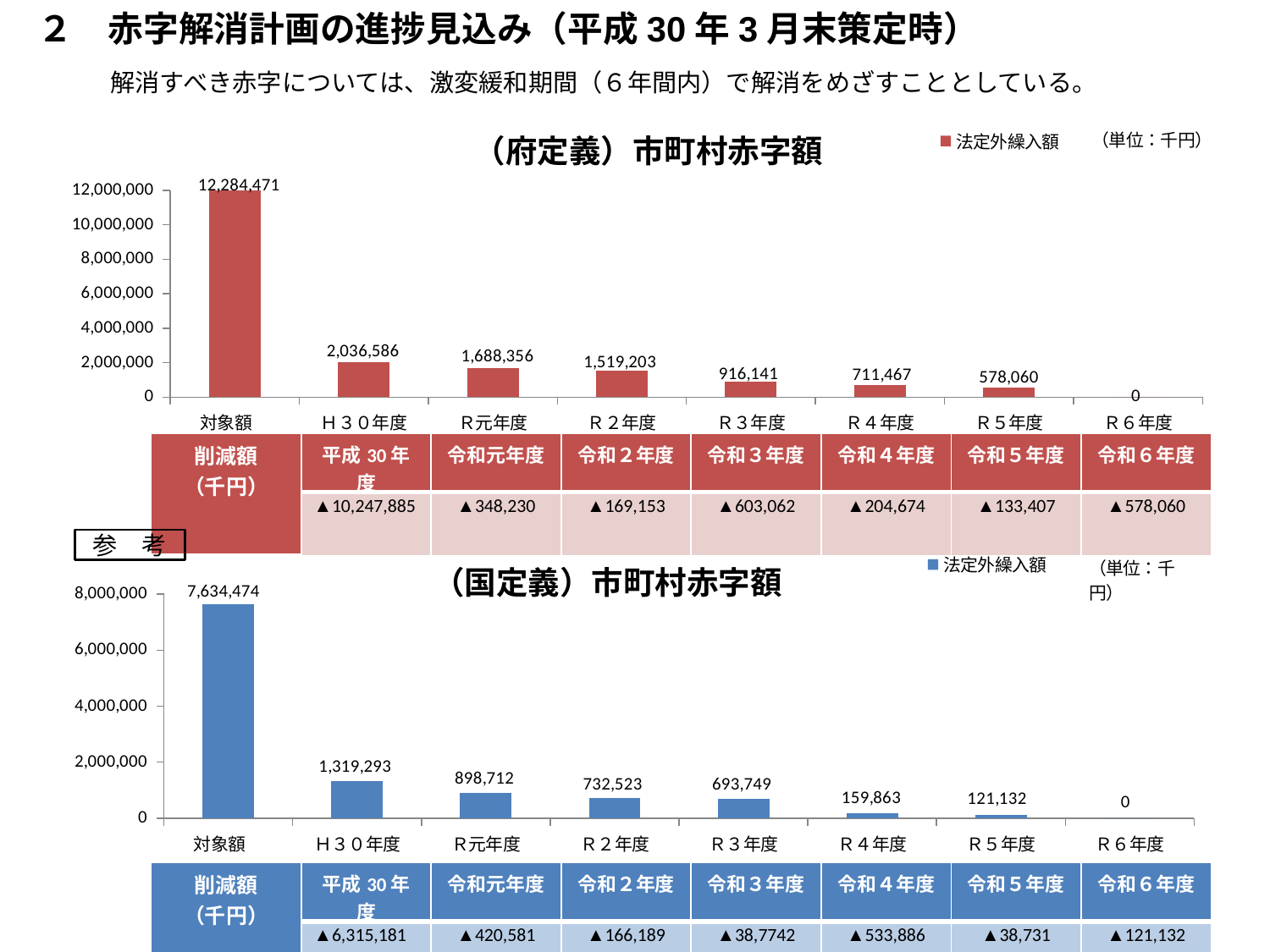

２　赤字解消計画の進捗見込み（平成30年3月末策定時）
　解消すべき赤字については、激変緩和期間（６年間内）で解消をめざすこととしている。

### Chart: （府定義）市町村赤字額

| Category |  |
|---|---|
| 対象額　 | 12284471.0 |
| Ｈ３０年度 | 2036586.0 |
| Ｒ元年度 | 1688356.0 |
| Ｒ２年度 | 1519203.0 |
| Ｒ３年度 | 916141.0 |
| Ｒ４年度 | 711467.0 |
| Ｒ５年度 | 578060.0 |
| Ｒ６年度 | 0.0 |
| 削減額 （千円） | 平成30年度 | 令和元年度 | 令和２年度 | 令和３年度 | 令和４年度 | 令和５年度 | 令和６年度 |
| --- | --- | --- | --- | --- | --- | --- | --- |
|  | ▲10,247,885 | ▲348,230 | ▲169,153 | ▲603,062 | ▲204,674 | ▲133,407 | ▲578,060 |
参　考

### Chart: （国定義）市町村赤字額

| Category |  |
|---|---|
| 対象額　 | 7634474.0 |
| Ｈ３０年度 | 1319293.0 |
| Ｒ元年度 | 898712.0 |
| Ｒ２年度 | 732523.0 |
| Ｒ３年度 | 693749.0 |
| Ｒ４年度 | 159863.0 |
| Ｒ５年度 | 121132.0 |
| Ｒ６年度 | 0.0 |
| 削減額 （千円） | 平成30年度 | 令和元年度 | 令和２年度 | 令和３年度 | 令和４年度 | 令和５年度 | 令和６年度 |
| --- | --- | --- | --- | --- | --- | --- | --- |
|  | ▲6,315,181 | ▲420,581 | ▲166,189 | ▲38,7742 | ▲533,886 | ▲38,731 | ▲121,132 |